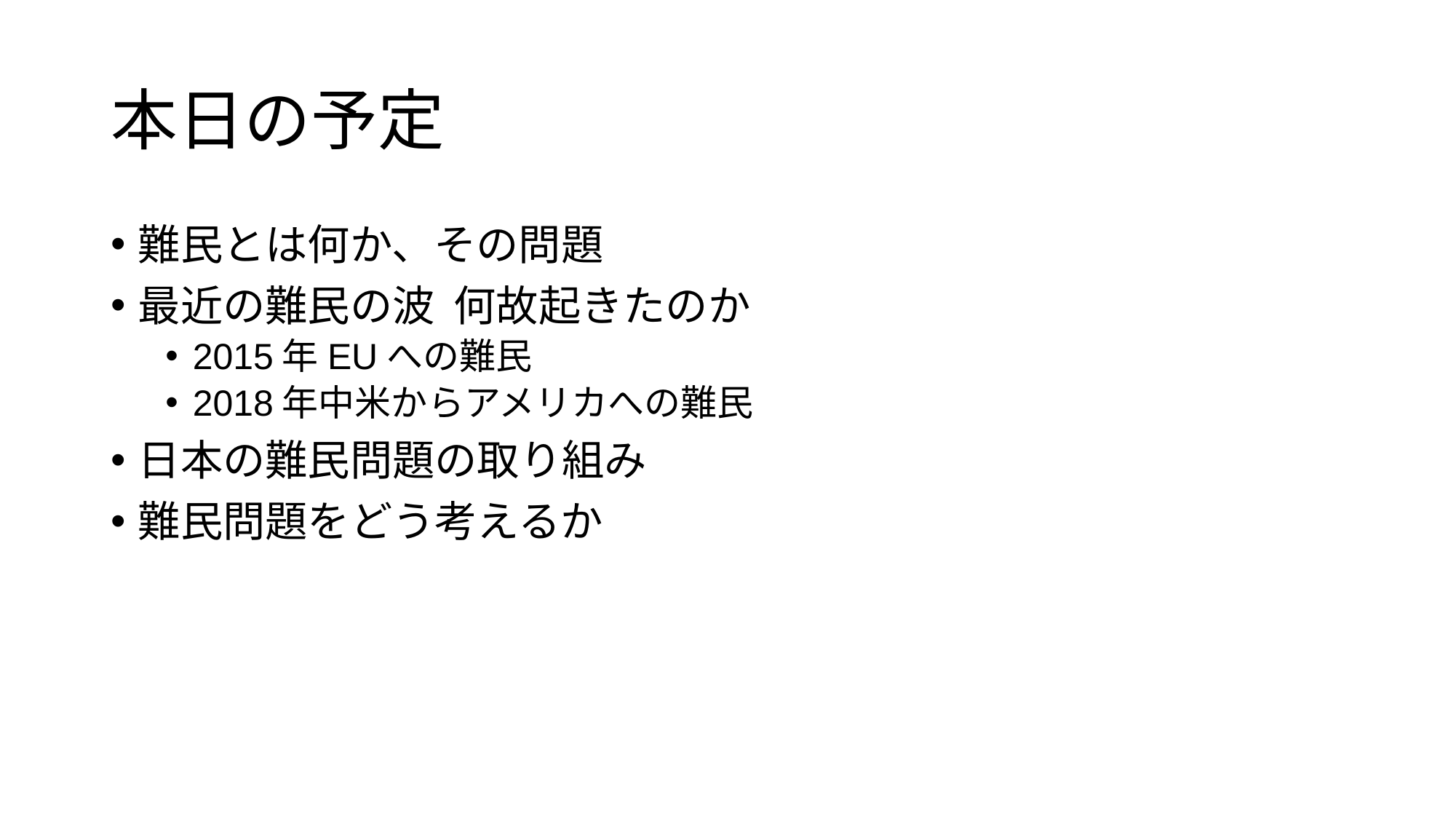

# 本日の予定
難民とは何か、その問題
最近の難民の波  何故起きたのか
2015年EUへの難民
2018年中米からアメリカへの難民
日本の難民問題の取り組み
難民問題をどう考えるか